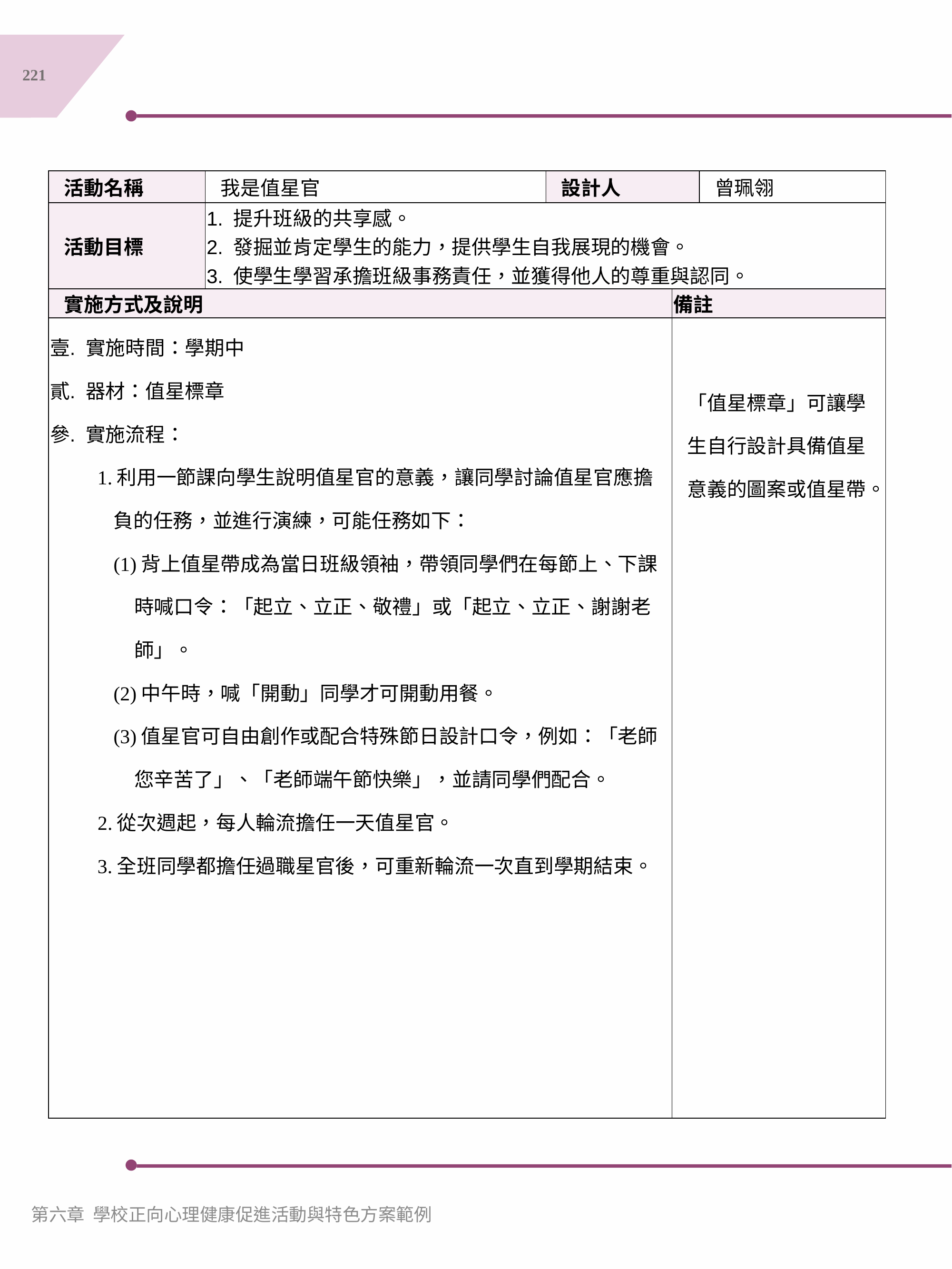

221
| 活動名稱 | 我是值星官 | 設計人 |  | 曾珮翎 |
| --- | --- | --- | --- | --- |
| 活動目標 | 提升班級的共享感。 發掘並肯定學生的能力，提供學生自我展現的機會。 使學生學習承擔班級事務責任，並獲得他人的尊重與認同。 |  |  |  |
| 實施方式及說明 |  |  | 備註 |  |
| 實施時間：學期中 器材：值星標章 實施流程： 1.利用一節課向學生說明值星官的意義，讓同學討論值星官應擔負的任務，並進行演練，可能任務如下： (1)背上值星帶成為當日班級領袖，帶領同學們在每節上、下課時喊口令：「起立、立正、敬禮」或「起立、立正、謝謝老師」。 (2)中午時，喊「開動」同學才可開動用餐。 (3)值星官可自由創作或配合特殊節日設計口令，例如：「老師您辛苦了」、「老師端午節快樂」，並請同學們配合。 2.從次週起，每人輪流擔任一天值星官。 3.全班同學都擔任過職星官後，可重新輪流一次直到學期結束。 |  |  | 「值星標章」可讓學生自行設計具備值星意義的圖案或值星帶。 |  |
第六章  學校正向心理健康促進活動與特色方案範例